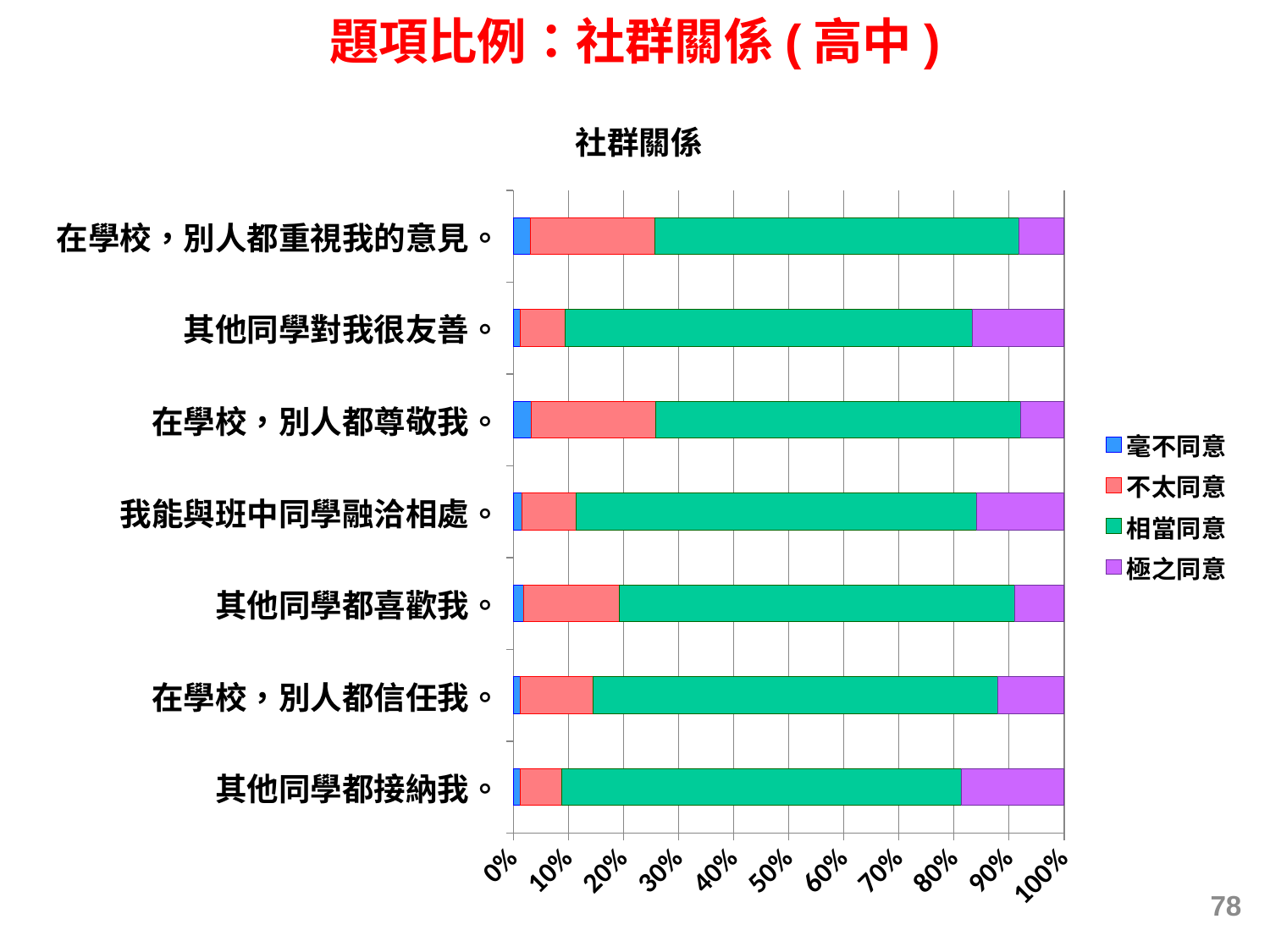

題項比例：社群關係(高中)

### Chart: 社群關係

| Category | 毫不同意 | 不太同意 | 相當同意 | 極之同意 |
|---|---|---|---|---|
| 其他同學都接納我。 | 0.01232032854209446 | 0.07538867703138769 | 0.7258726899383986 | 0.18641830448812036 |
| 在學校，別人都信任我。 | 0.013202288396655456 | 0.1317294997799623 | 0.7343406190406337 | 0.12072759278274912 |
| 其他同學都喜歡我。 | 0.018352664806929965 | 0.17368961973278518 | 0.7182498898840116 | 0.08970782557627423 |
| 我能與班中同學融洽相處。 | 0.01482024944974322 | 0.09889948642699926 | 0.7270726338958192 | 0.15920763022744008 |
| 在學校，別人都尊敬我。 | 0.03214914856136241 | 0.2265120375807403 | 0.6620669406928948 | 0.07927187316500288 |
| 其他同學對我很友善。 | 0.012767830936307603 | 0.08056941590842408 | 0.7398004109186989 | 0.16686234223657176 |
| 在學校，別人都重視我的意見。 | 0.03097020402172327 | 0.2263320123293703 | 0.6612358725965097 | 0.08146191105239983 |
78